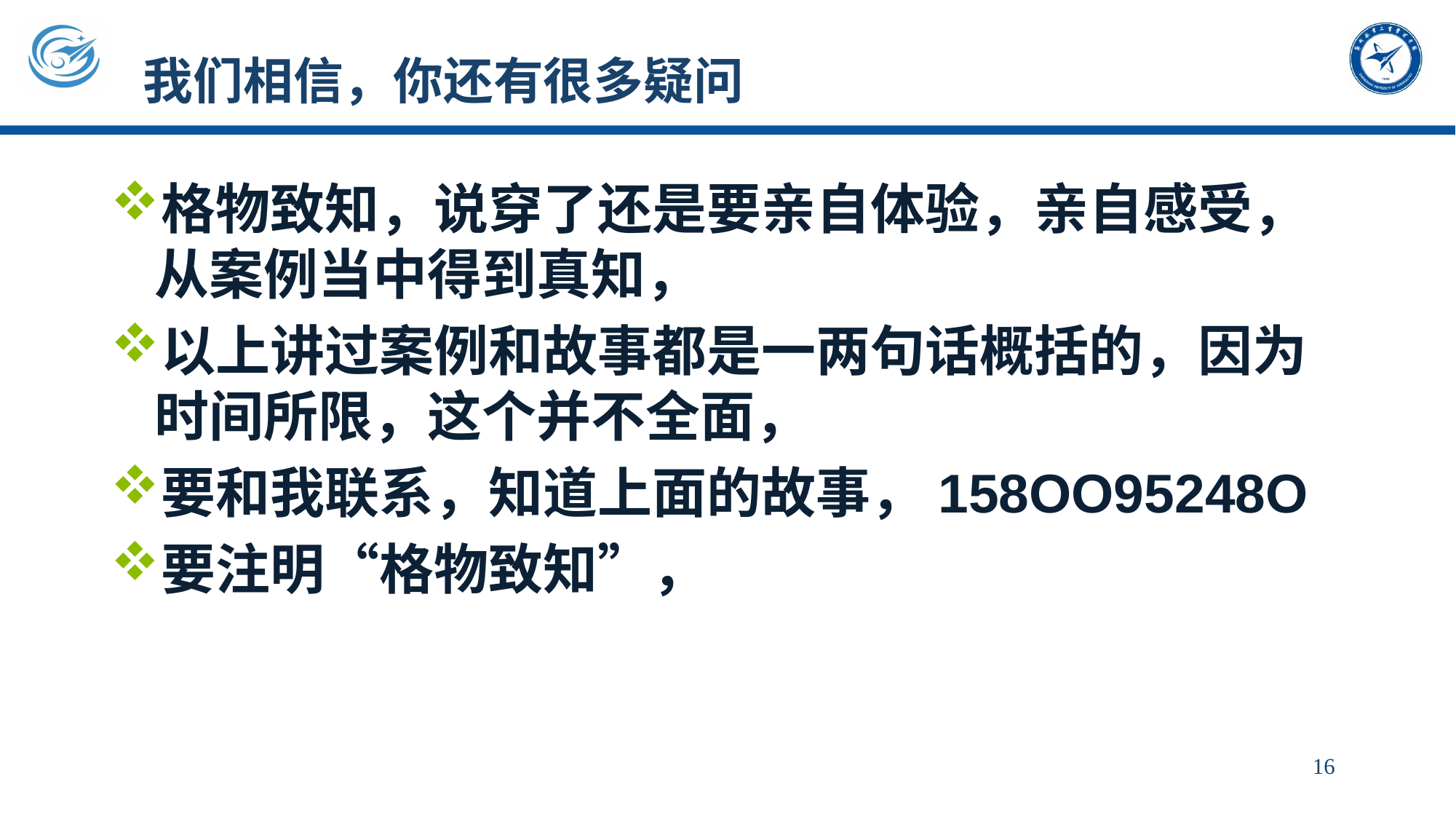

# 我们相信，你还有很多疑问
格物致知，说穿了还是要亲自体验，亲自感受，从案例当中得到真知，
以上讲过案例和故事都是一两句话概括的，因为时间所限，这个并不全面，
要和我联系，知道上面的故事，158OO95248O
要注明“格物致知”，
16